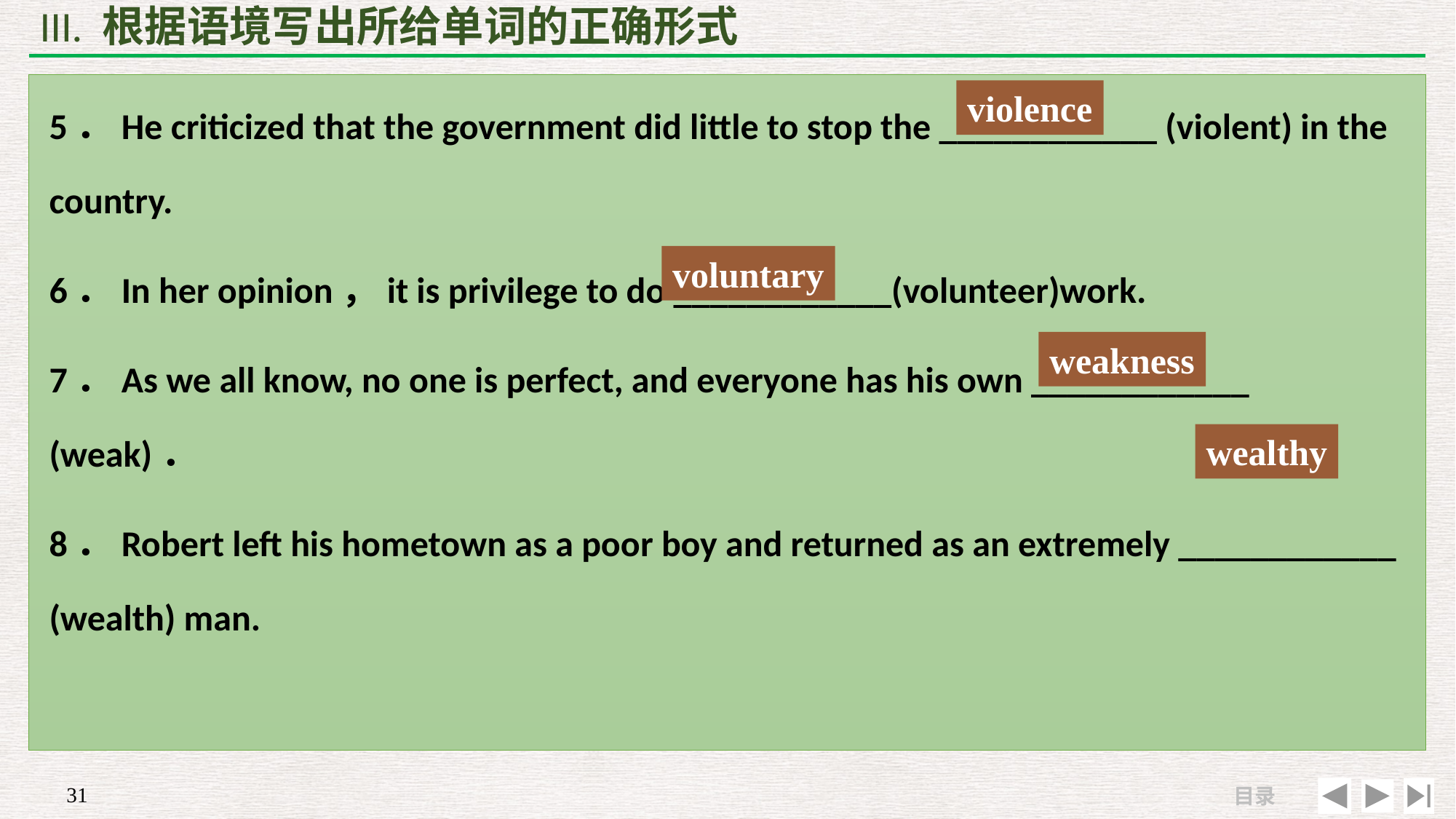

# III. 根据语境写出所给单词的正确形式
5．He criticized that the government did little to stop the ____________ (violent) in the country.
6．In her opinion，it is privilege to do ____________(volunteer)work.
7．As we all know, no one is perfect, and everyone has his own ____________ (weak)．
8．Robert left his hometown as a poor boy and returned as an extremely ____________ (wealth) man.

violence
voluntary
weakness
wealthy